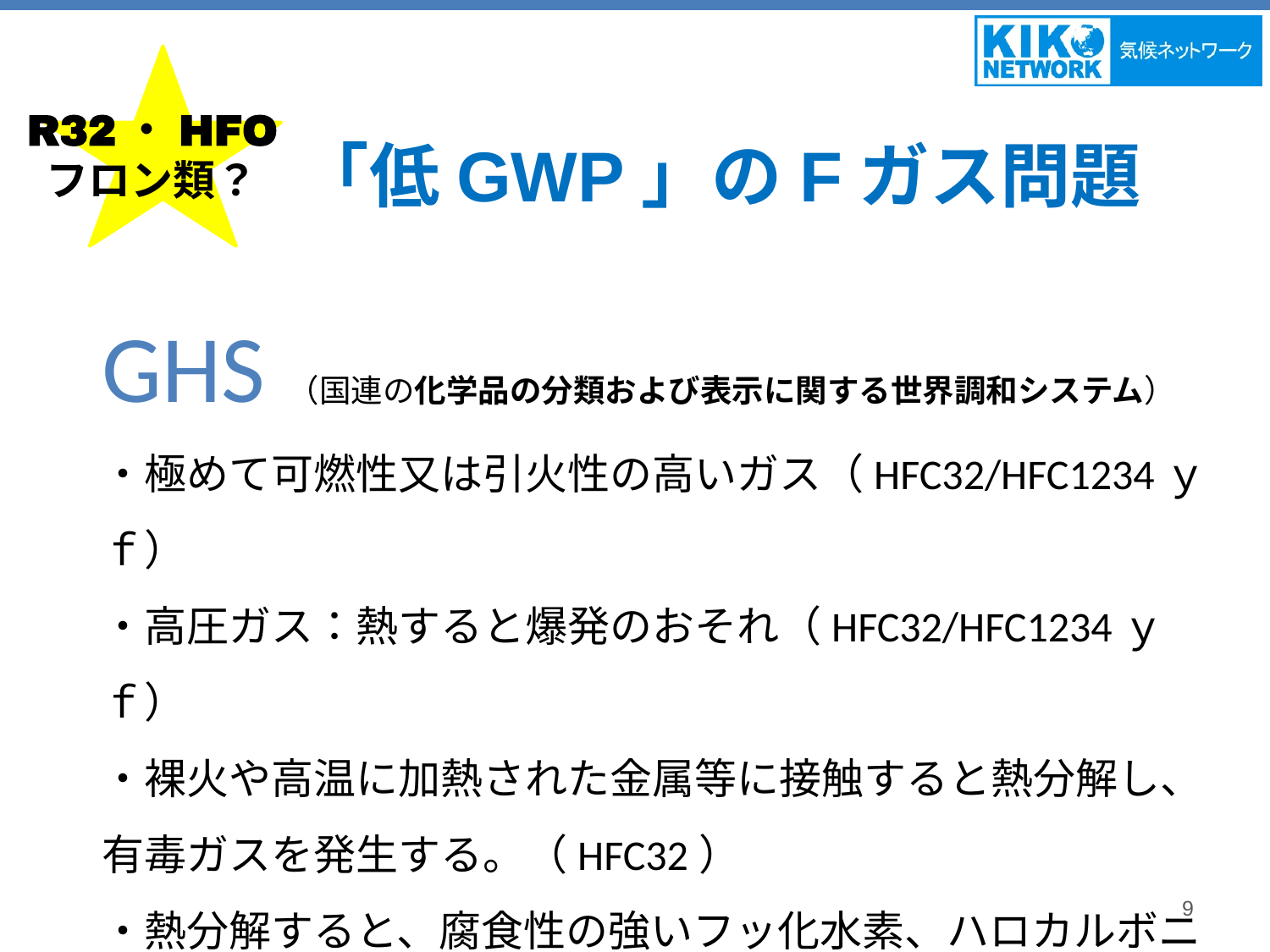

R32・HFO
フロン類？
# 「低GWP」のFガス問題
GHS（国連の化学品の分類および表示に関する世界調和システム）
・極めて可燃性又は引火性の高いガス（HFC32/HFC1234ｙｆ）
・高圧ガス：熱すると爆発のおそれ（HFC32/HFC1234ｙｆ）
・裸火や高温に加熱された金属等に接触すると熱分解し、有毒ガスを発生する。（HFC32）
・熱分解すると、腐食性の強いフッ化水素、ハロカルボニル等の毒性ガス を生じる恐れがある（HFC1234ｙｆ）
9